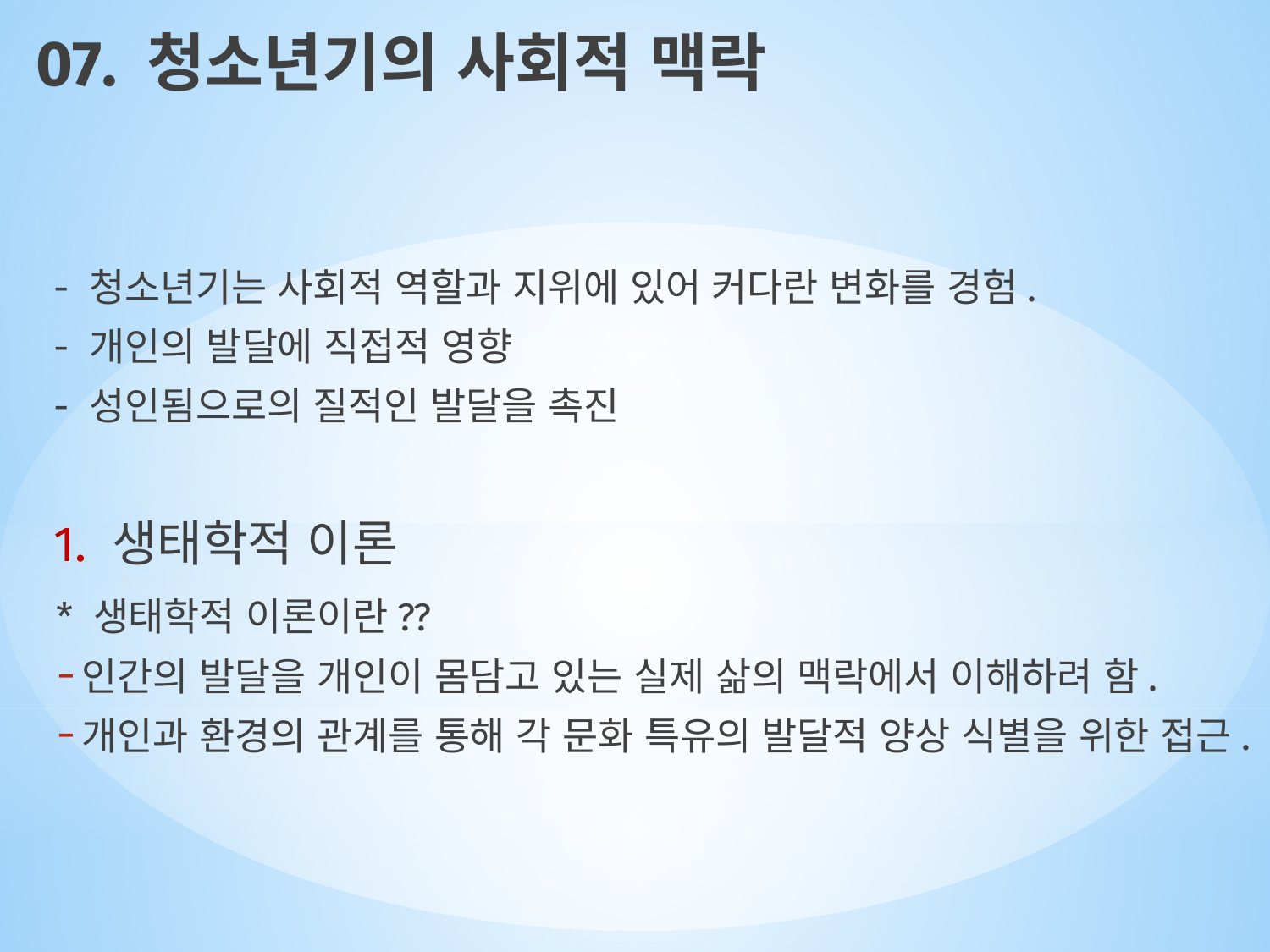

07. 청소년기의 사회적 맥락
- 청소년기는 사회적 역할과 지위에 있어 커다란 변화를 경험.
- 개인의 발달에 직접적 영향
- 성인됨으로의 질적인 발달을 촉진

1. 생태학적 이론
* 생태학적 이론이란??
인간의 발달을 개인이 몸담고 있는 실제 삶의 맥락에서 이해하려 함.
개인과 환경의 관계를 통해 각 문화 특유의 발달적 양상 식별을 위한 접근.